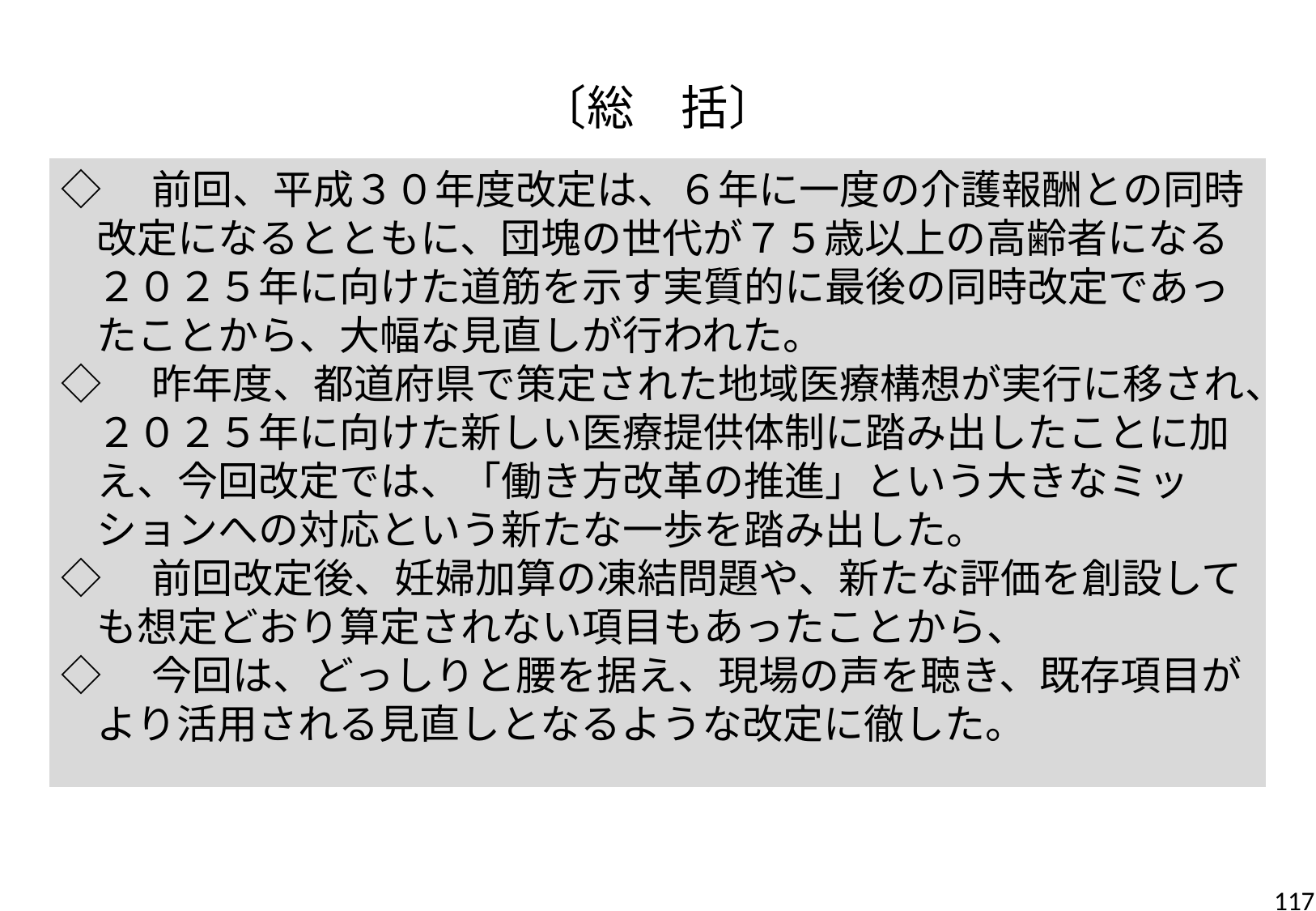

〔総　括〕
◇　前回、平成３０年度改定は、６年に一度の介護報酬との同時改定になるとともに、団塊の世代が７５歳以上の高齢者になる２０２５年に向けた道筋を示す実質的に最後の同時改定であったことから、大幅な見直しが行われた。
◇　昨年度、都道府県で策定された地域医療構想が実行に移され、２０２５年に向けた新しい医療提供体制に踏み出したことに加え、今回改定では、「働き方改革の推進」という大きなミッションへの対応という新たな一歩を踏み出した。
◇　前回改定後、妊婦加算の凍結問題や、新たな評価を創設しても想定どおり算定されない項目もあったことから、
◇　今回は、どっしりと腰を据え、現場の声を聴き、既存項目がより活用される見直しとなるような改定に徹した。

117